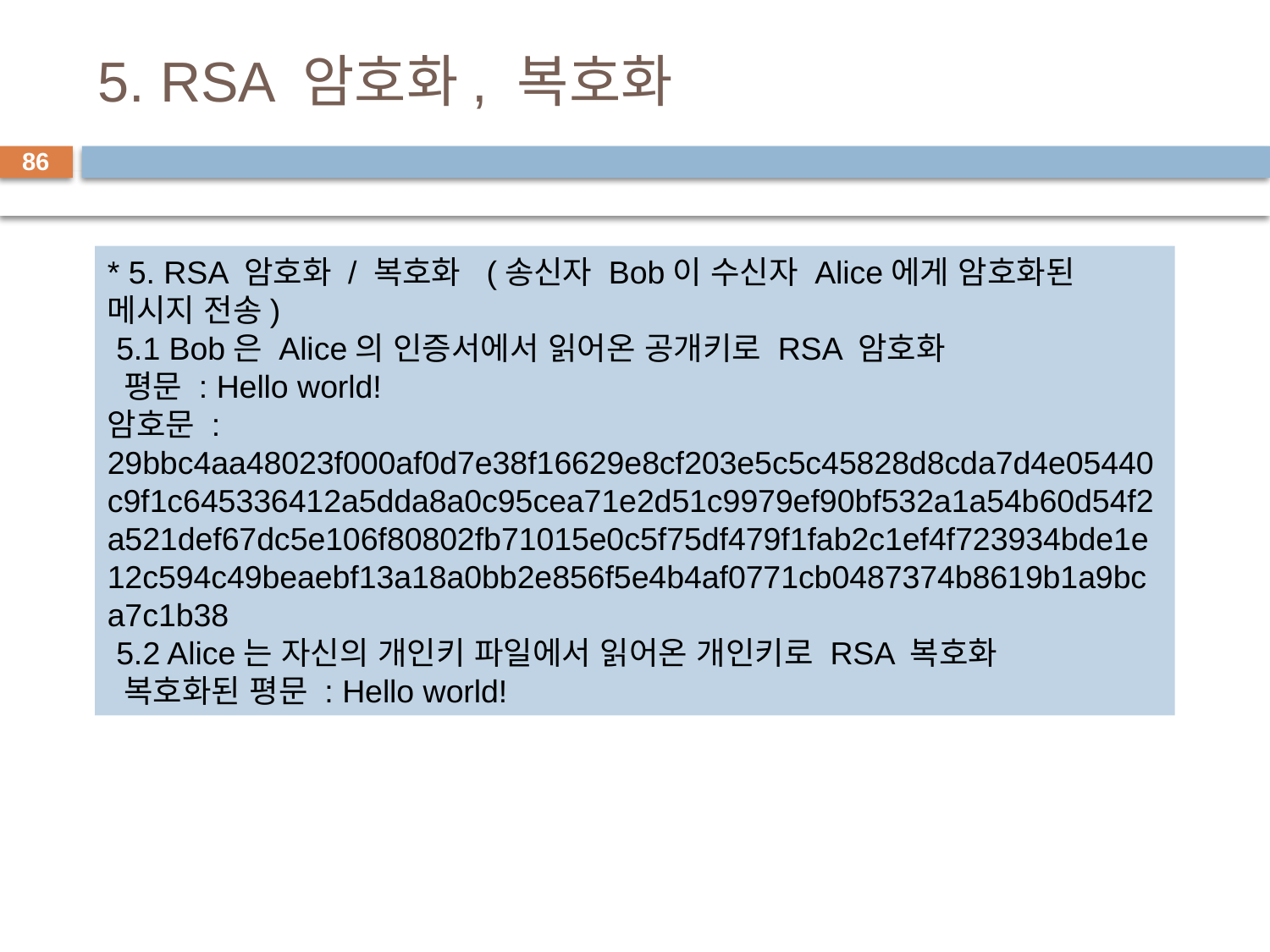

# 5. RSA 암호화, 복호화
86
* 5. RSA 암호화 / 복호화  (송신자 Bob이 수신자 Alice에게 암호화된 메시지 전송)
 5.1 Bob은 Alice의 인증서에서 읽어온 공개키로 RSA 암호화
 평문 : Hello world!
암호문 : 29bbc4aa48023f000af0d7e38f16629e8cf203e5c5c45828d8cda7d4e05440c9f1c645336412a5dda8a0c95cea71e2d51c9979ef90bf532a1a54b60d54f2a521def67dc5e106f80802fb71015e0c5f75df479f1fab2c1ef4f723934bde1e12c594c49beaebf13a18a0bb2e856f5e4b4af0771cb0487374b8619b1a9bca7c1b38
 5.2 Alice는 자신의 개인키 파일에서 읽어온 개인키로 RSA 복호화
 복호화된 평문 : Hello world!